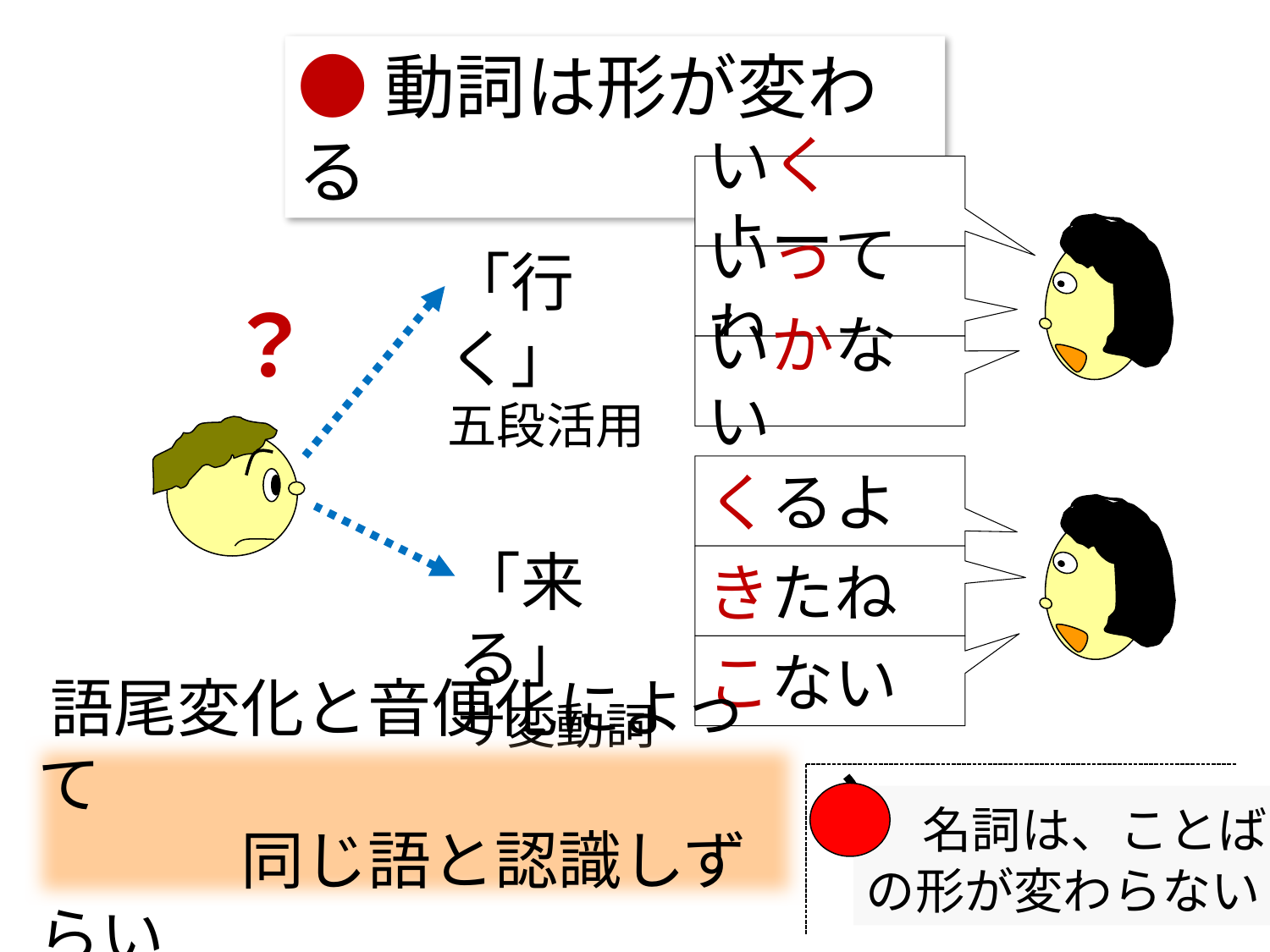

●動詞は形が変わる
いくよー

「行く」
五段活用
いってね
？
いかない

くるよ

「来る」
サ変動詞
きたね
こない
語尾変化と音便化によって
　　　同じ語と認識しずらい

　名詞は、ことばの形が変わらない